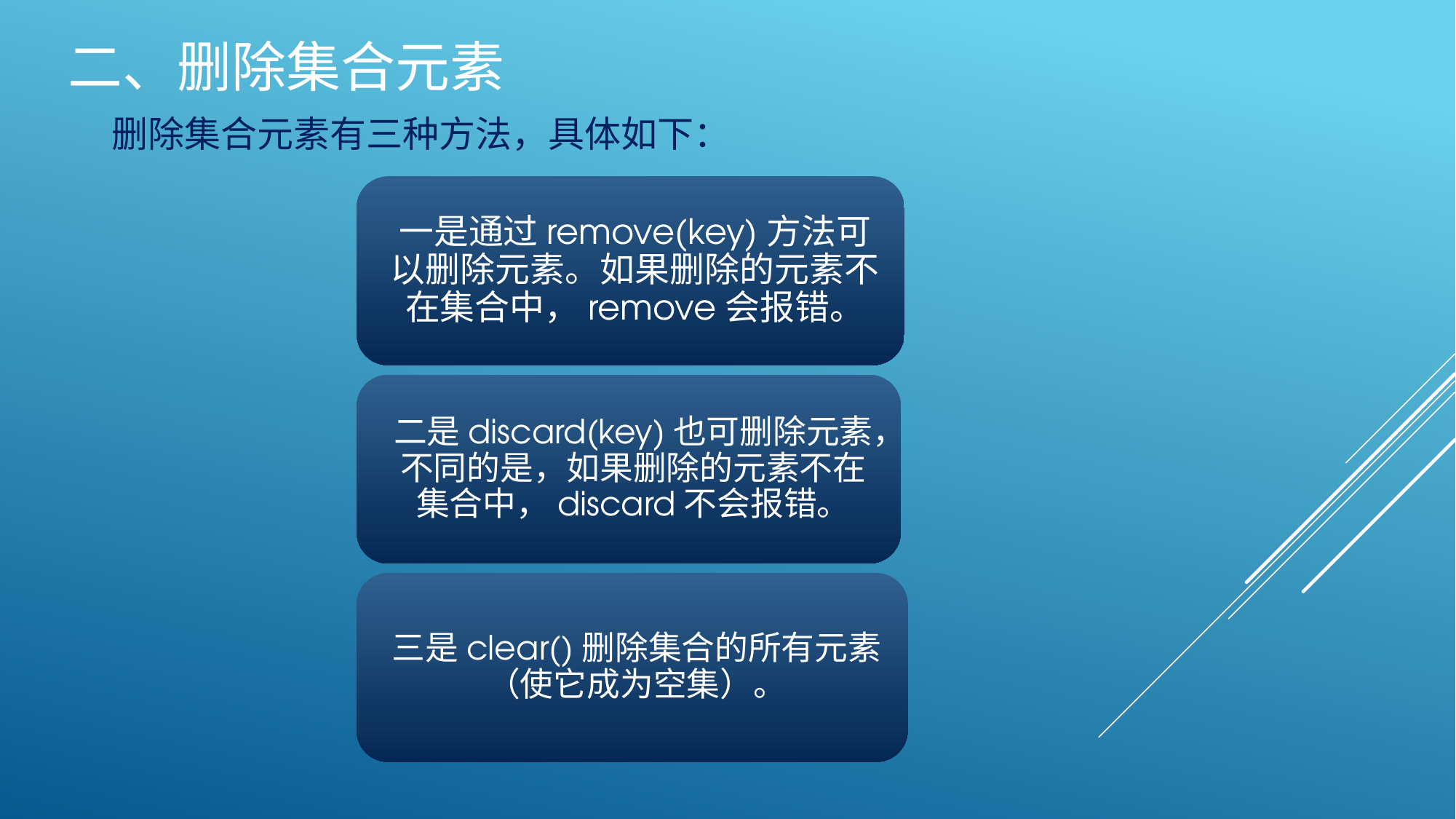

# 二、删除集合元素
删除集合元素有三种方法，具体如下：
一是通过remove(key)方法可以删除元素。如果删除的元素不在集合中，remove会报错。
二是discard(key)也可删除元素，不同的是，如果删除的元素不在集合中，discard不会报错。
三是clear()删除集合的所有元素（使它成为空集）。